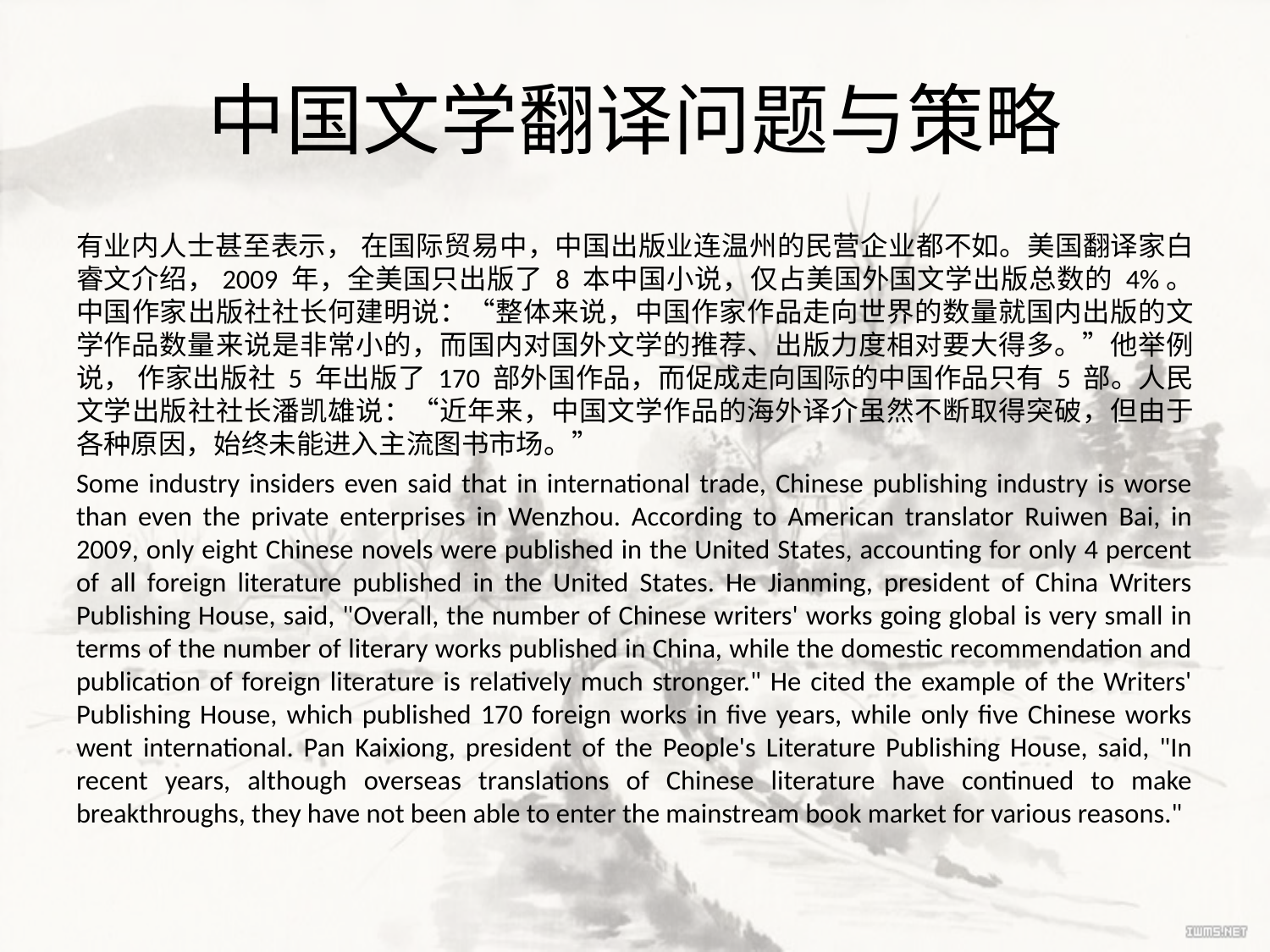

# 中国文学翻译问题与策略
有业内人士甚至表示， 在国际贸易中，中国出版业连温州的民营企业都不如。美国翻译家白睿文介绍，2009 年，全美国只出版了 8 本中国小说，仅占美国外国文学出版总数的 4%。中国作家出版社社长何建明说：“整体来说，中国作家作品走向世界的数量就国内出版的文 学作品数量来说是非常小的，而国内对国外文学的推荐、出版力度相对要大得多。”他举例说， 作家出版社 5 年出版了 170 部外国作品，而促成走向国际的中国作品只有 5 部。人民文学出版社社长潘凯雄说：“近年来，中国文学作品的海外译介虽然不断取得突破，但由于各种原因，始终未能进入主流图书市场。”
Some industry insiders even said that in international trade, Chinese publishing industry is worse than even the private enterprises in Wenzhou. According to American translator Ruiwen Bai, in 2009, only eight Chinese novels were published in the United States, accounting for only 4 percent of all foreign literature published in the United States. He Jianming, president of China Writers Publishing House, said, "Overall, the number of Chinese writers' works going global is very small in terms of the number of literary works published in China, while the domestic recommendation and publication of foreign literature is relatively much stronger." He cited the example of the Writers' Publishing House, which published 170 foreign works in five years, while only five Chinese works went international. Pan Kaixiong, president of the People's Literature Publishing House, said, "In recent years, although overseas translations of Chinese literature have continued to make breakthroughs, they have not been able to enter the mainstream book market for various reasons."